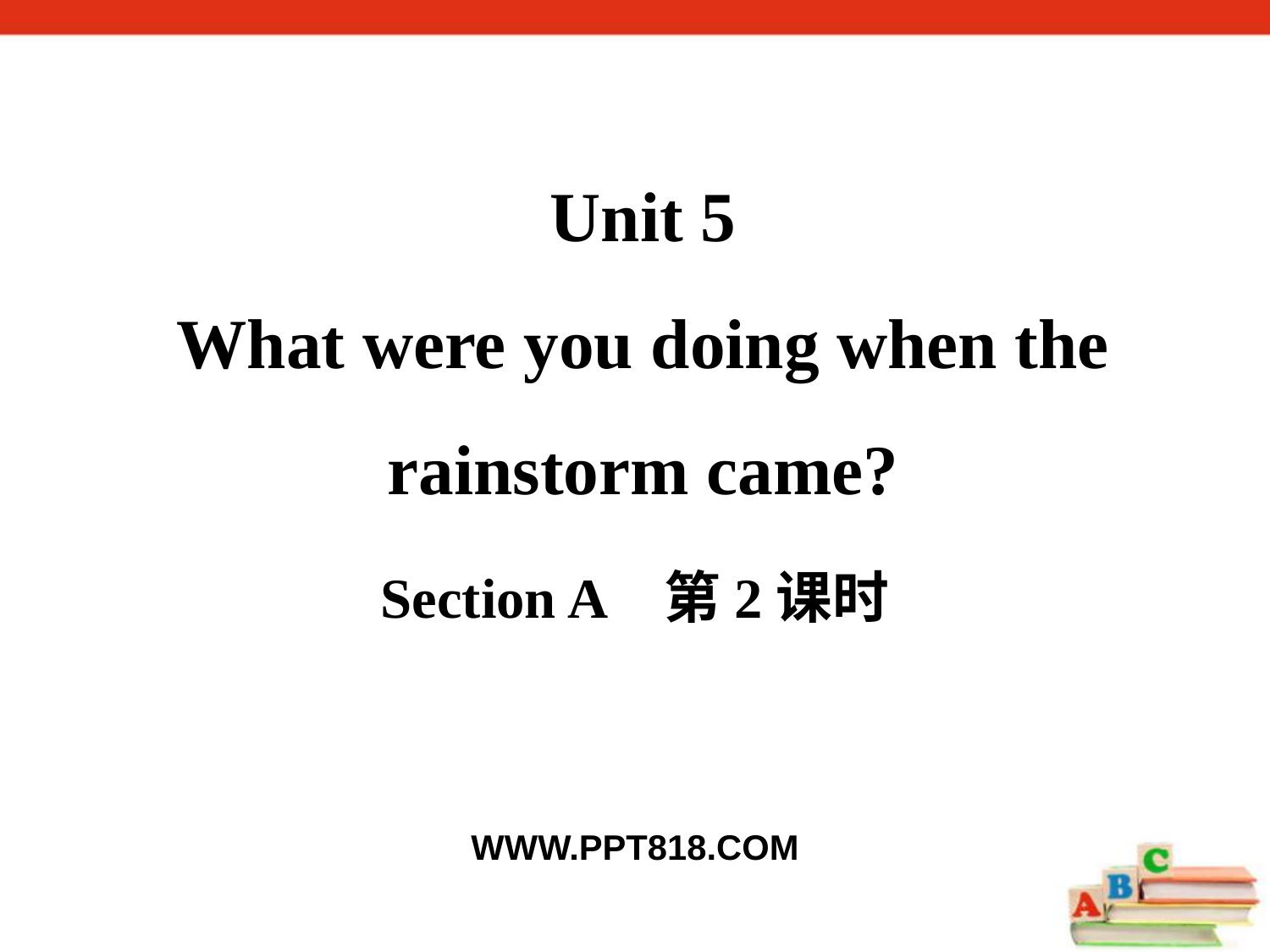

Unit 5
What were you doing when the rainstorm came?
Section A   第2课时
WWW.PPT818.COM